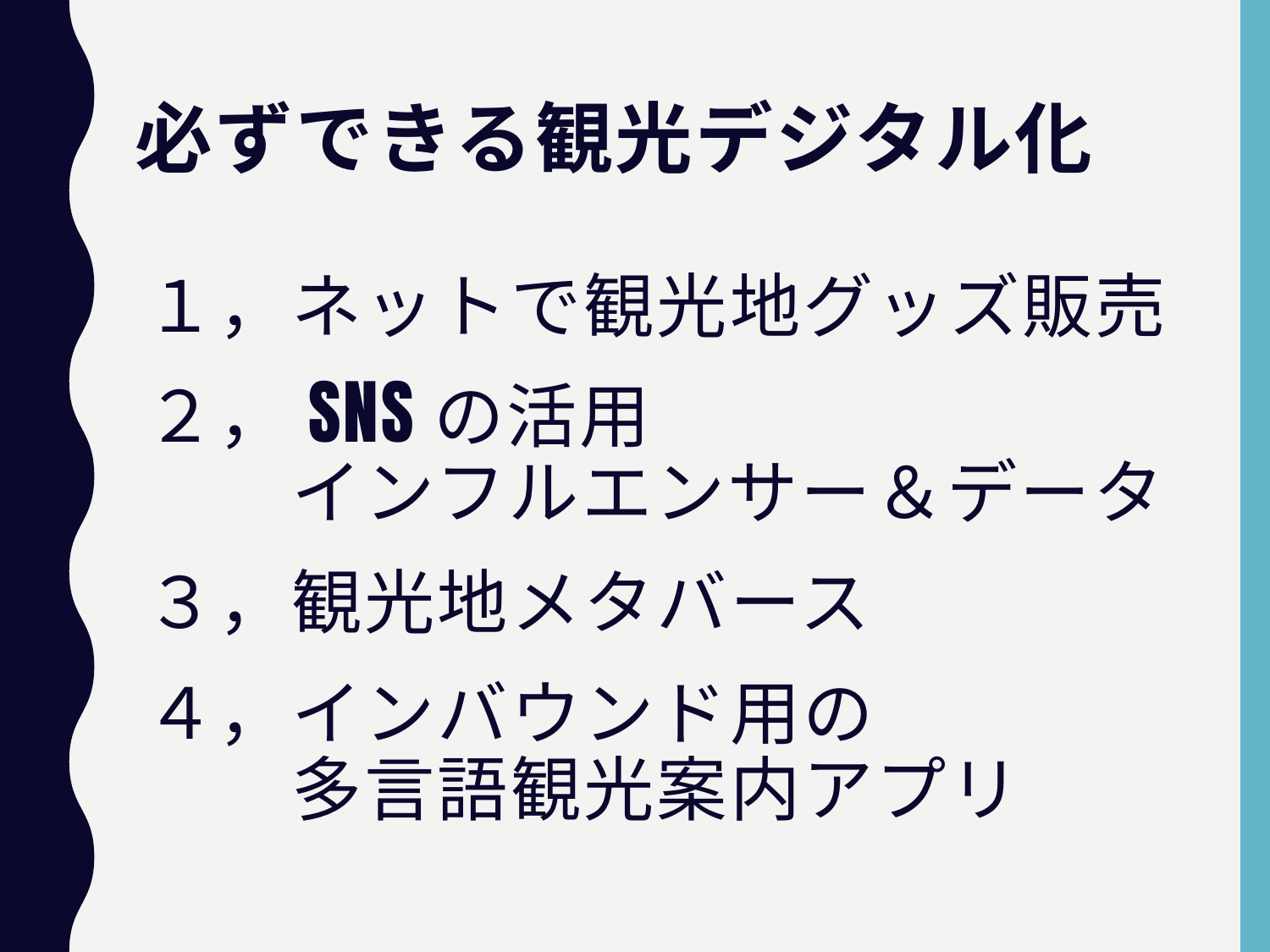

必ずできる観光デジタル化
# １，ネットで観光地グッズ販売 ２，SNSの活用　 　　インフルエンサー＆データ ３，観光地メタバース ４，インバウンド用の 　　多言語観光案内アプリ